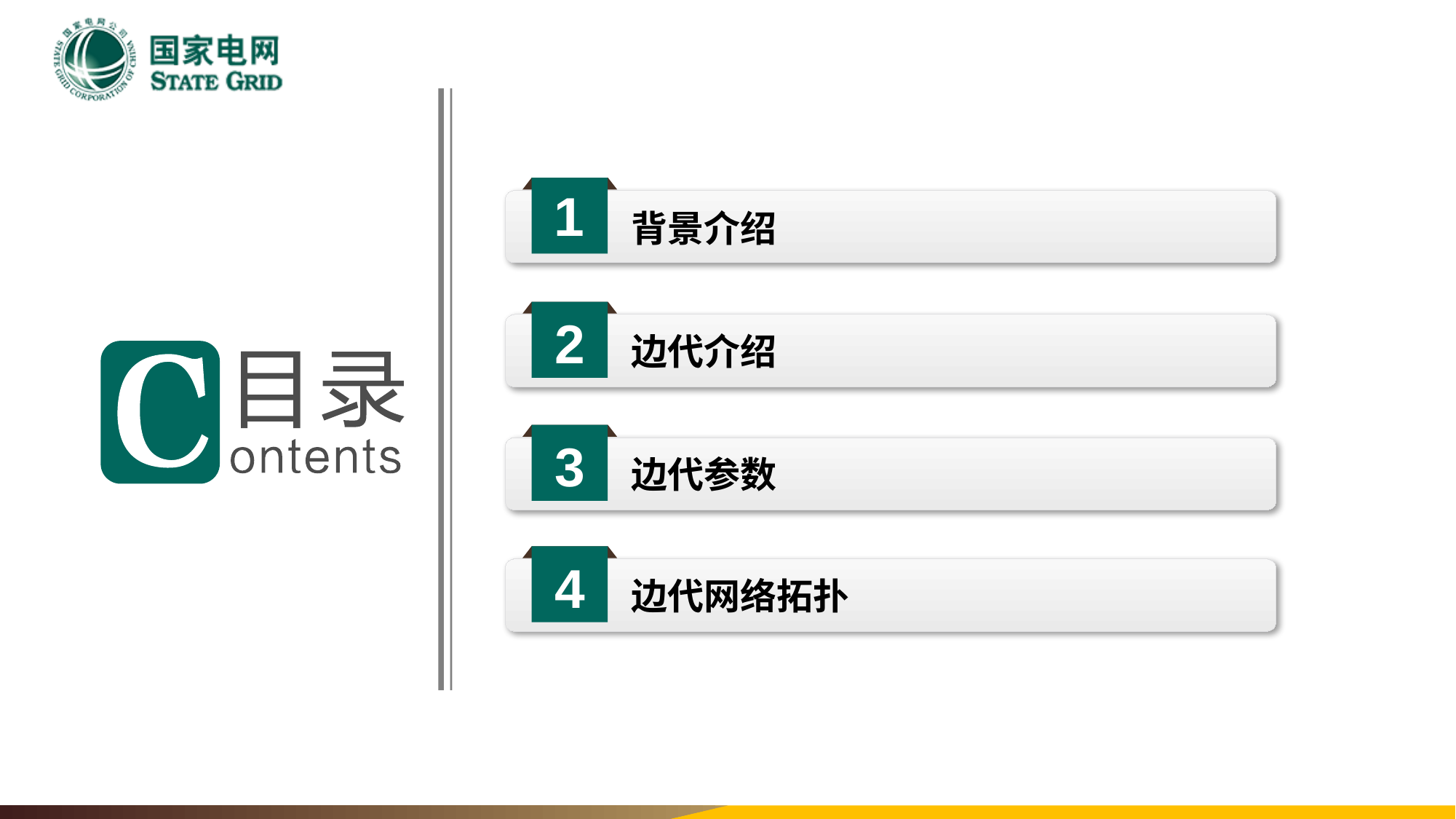

1

背景介绍

2

边代介绍

3

边代参数

4

边代网络拓扑